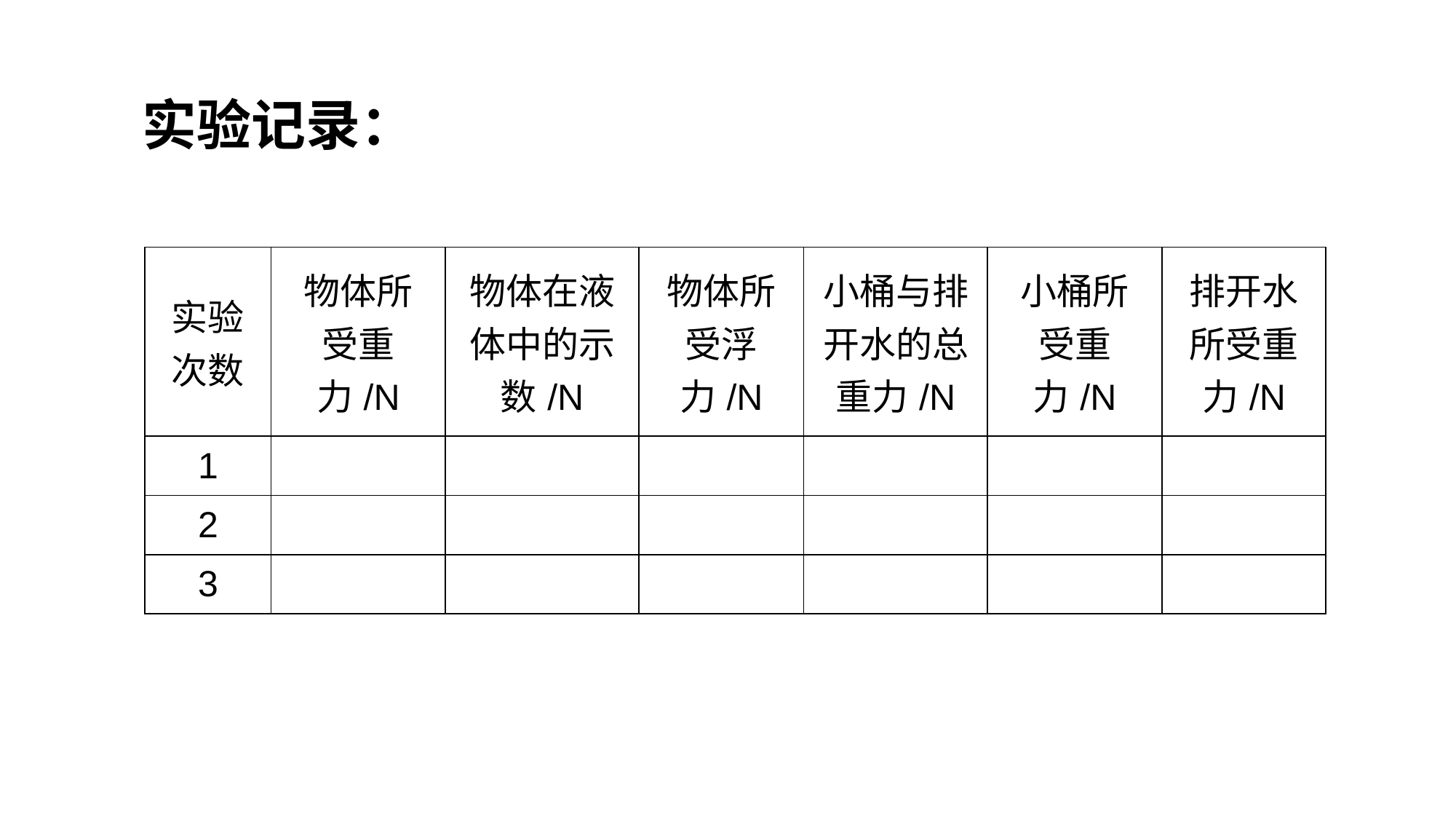

实验记录：
| 实验 次数 | 物体所受重力/N | 物体在液体中的示数/N | 物体所受浮力/N | 小桶与排开水的总重力/N | 小桶所受重力/N | 排开水所受重力/N |
| --- | --- | --- | --- | --- | --- | --- |
| 1 |  |  |  |  |  |  |
| 2 |  |  |  |  |  |  |
| 3 |  |  |  |  |  |  |